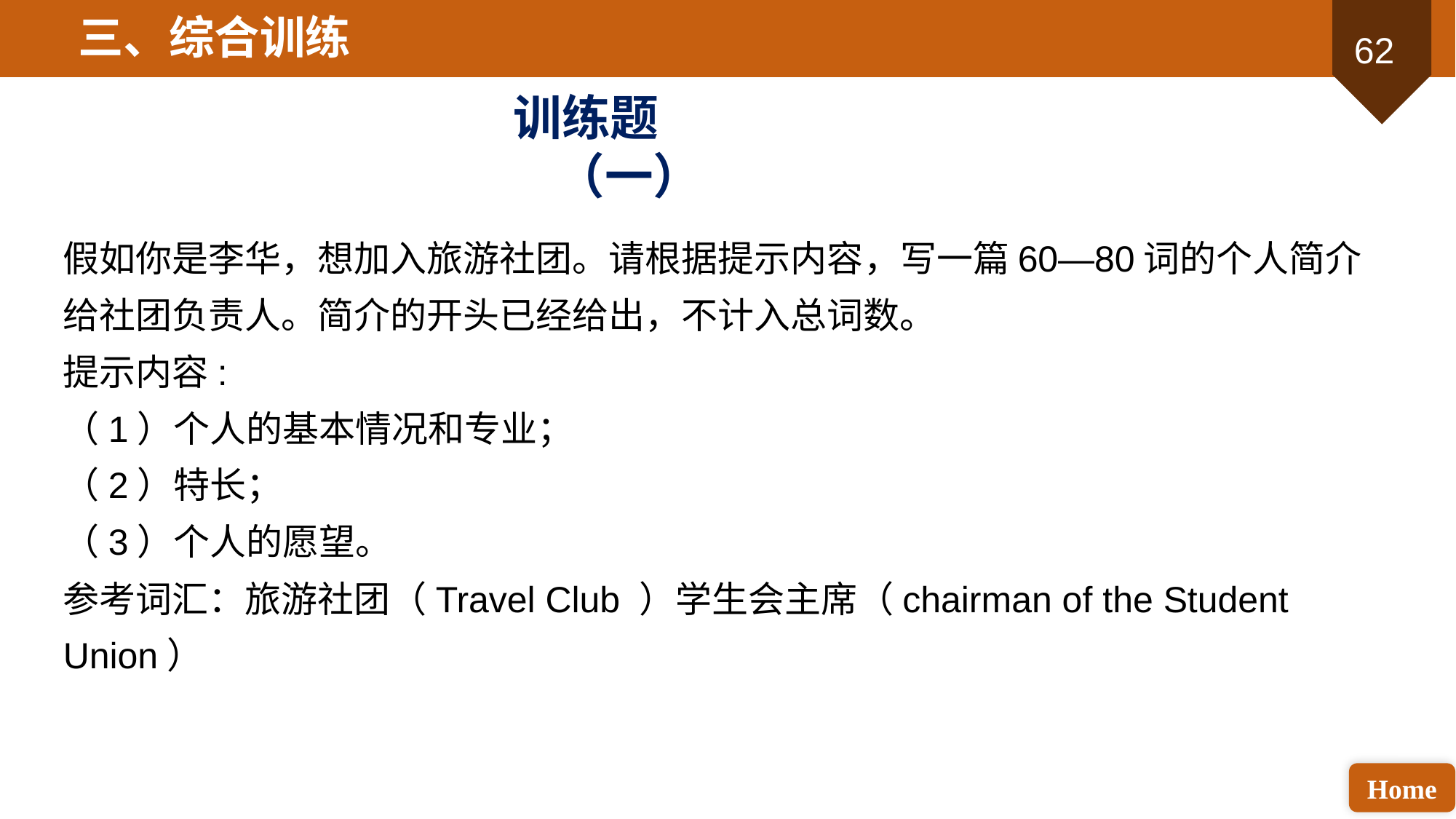

三、综合训练
训练题（一）
假如你是李华，想加入旅游社团。请根据提示内容，写一篇60—80词的个人简介给社团负责人。简介的开头已经给出，不计入总词数。
提示内容:
（1）个人的基本情况和专业；
（2）特长；
（3）个人的愿望。
参考词汇：旅游社团（Travel Club ）学生会主席（chairman of the Student Union）